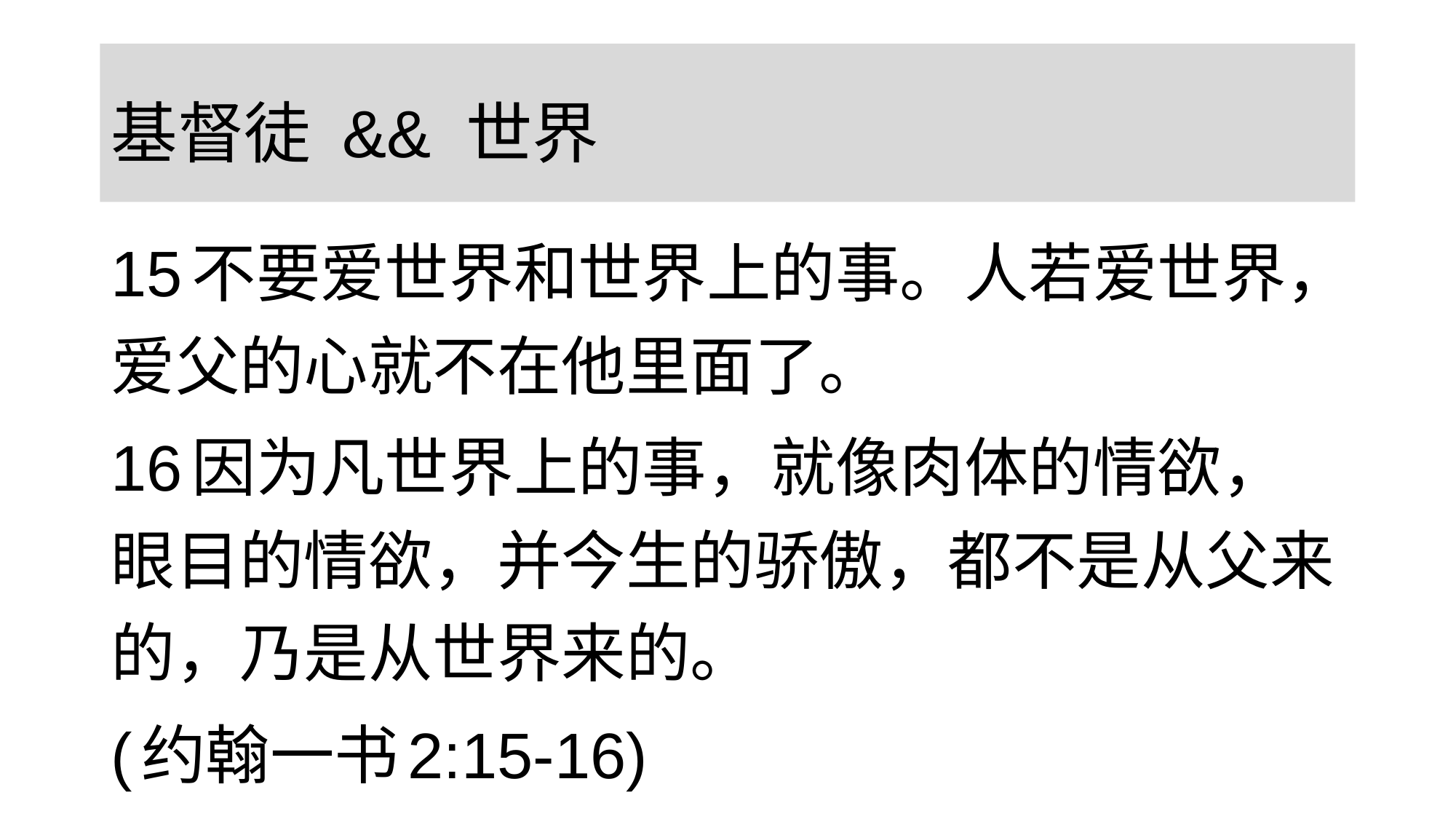

# 基督徒 && 世界
15不要爱世界和世界上的事。人若爱世界，爱父的心就不在他里面了。
16因为凡世界上的事，就像肉体的情欲，眼目的情欲，并今生的骄傲，都不是从父来的，乃是从世界来的。
(约翰一书2:15-16)